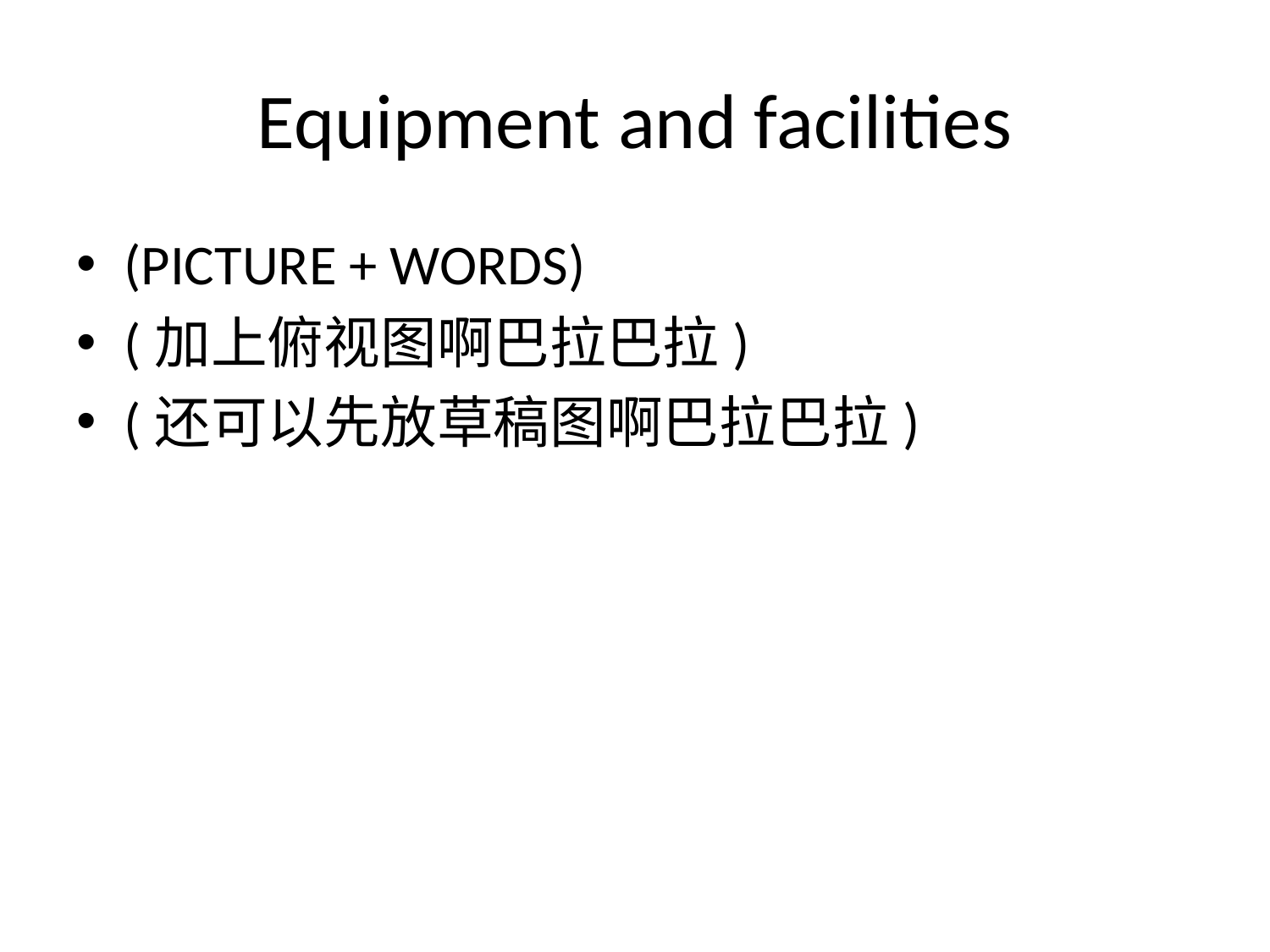

# Equipment and facilities
(PICTURE + WORDS)
(加上俯视图啊巴拉巴拉)
(还可以先放草稿图啊巴拉巴拉)